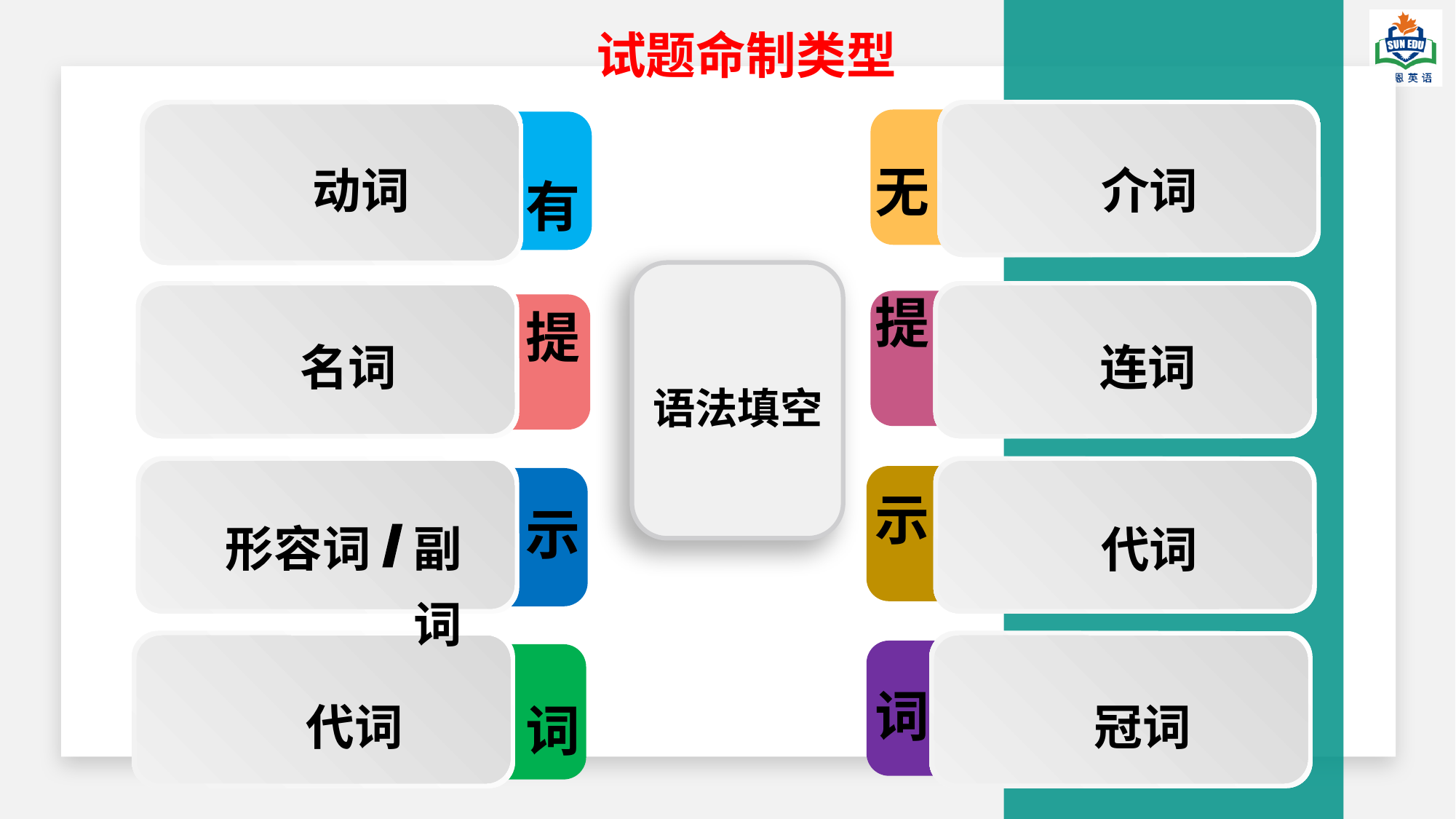

试题命制类型
   无

提

示

词

   有

提

示

词

动词
介词

名词
连词
语法填空

形容词/副词
代词

代词
冠词